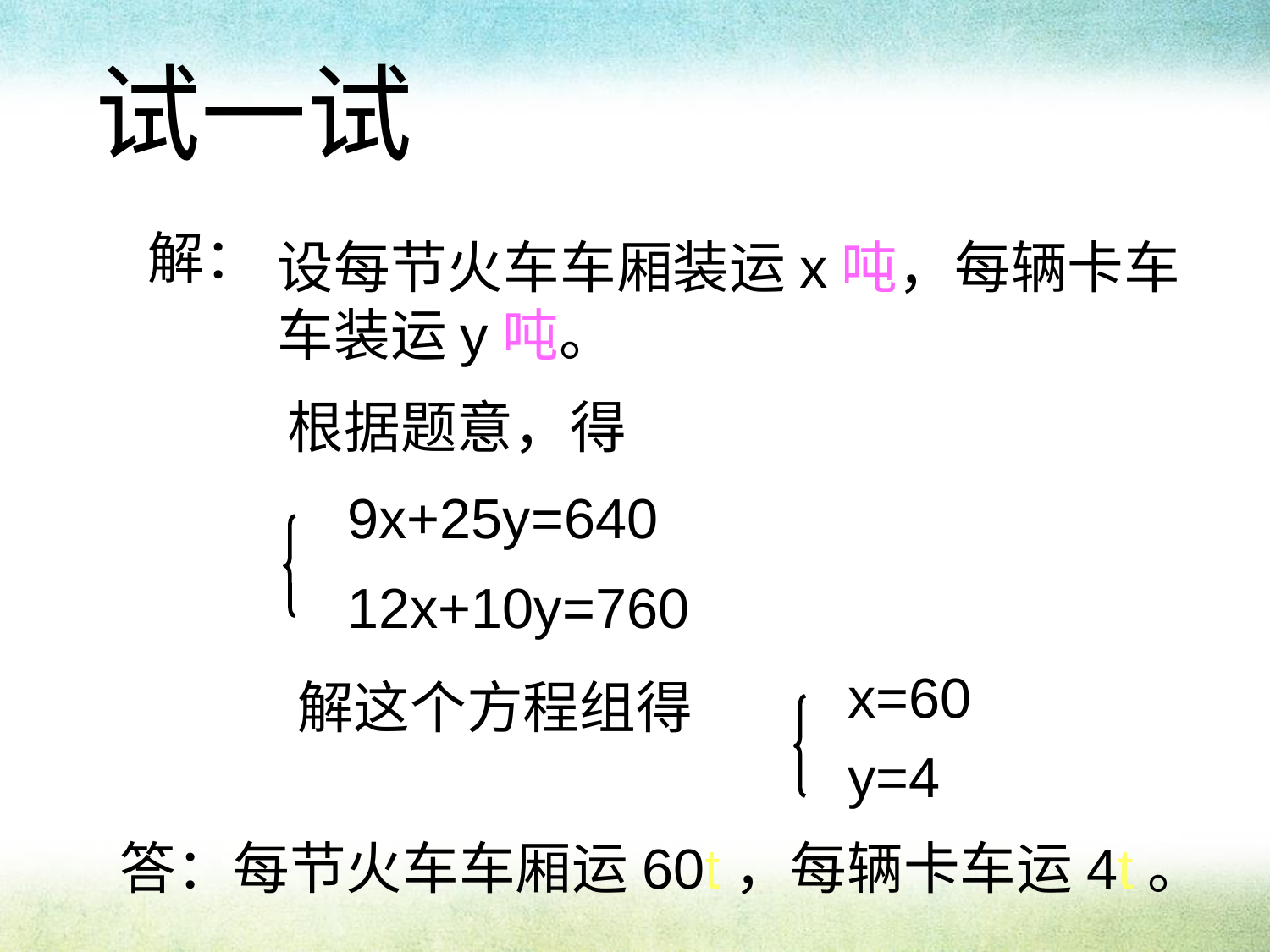

试一试
解：
设每节火车车厢装运x吨，每辆卡车车装运y吨。
根据题意，得
9x+25y=640

12x+10y=760
x=60
解这个方程组得

y=4
答：每节火车车厢运60t，每辆卡车运4t。